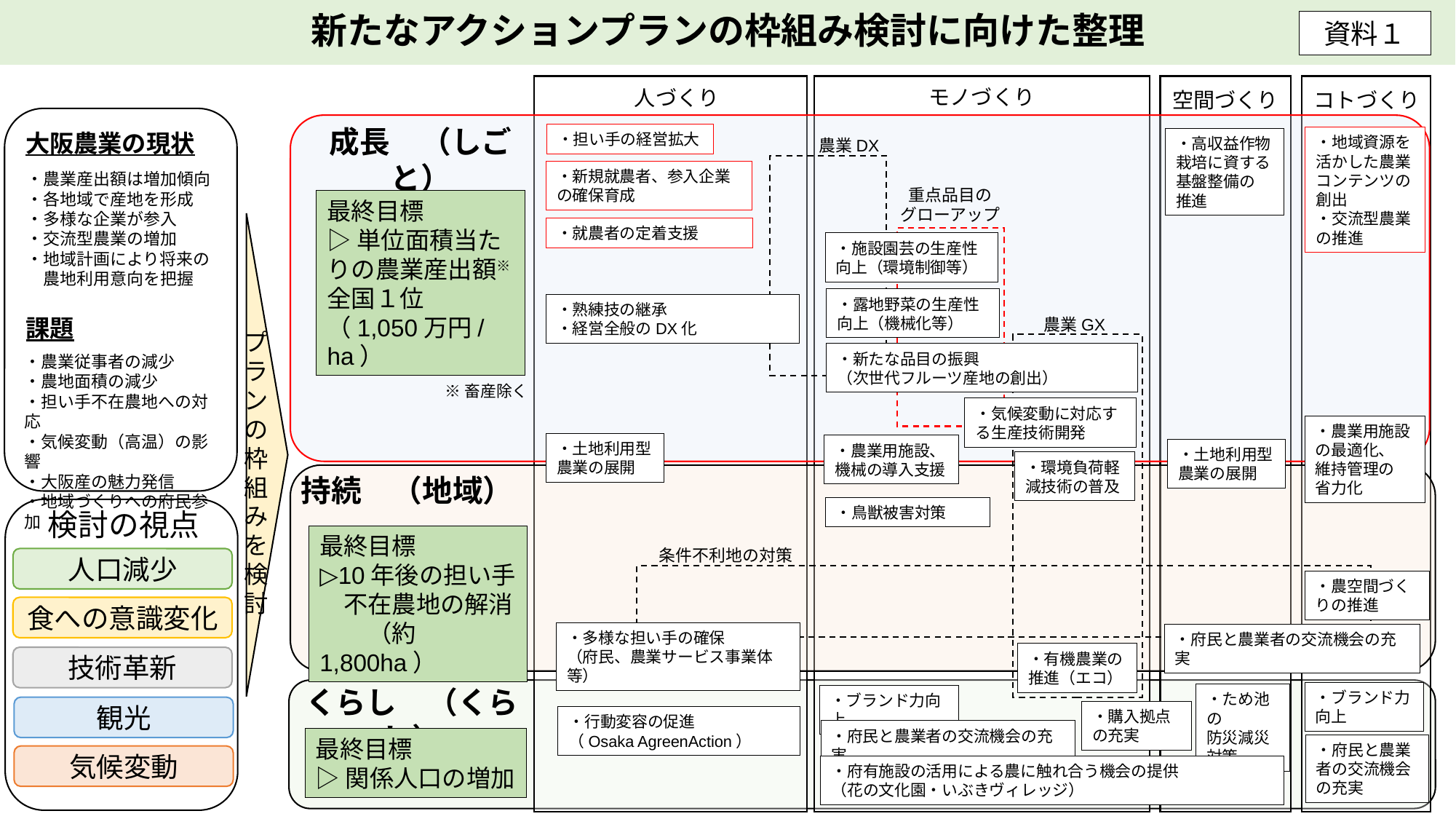

新たなアクションプランの枠組み検討に向けた整理
資料１

モノづくり
人づくり
コトづくり
空間づくり

成長　（しごと）
大阪農業の現状
・担い手の経営拡大
・地域資源を活かした農業コンテンツの創出
・交流型農業の推進
・高収益作物栽培に資する基盤整備の
推進
農業DX

・新規就農者、参入企業の確保育成
・農業産出額は増加傾向
・各地域で産地を形成
・多様な企業が参入
・交流型農業の増加
・地域計画により将来の
　農地利用意向を把握
重点品目の
グローアップ
最終目標
▷単位面積当たりの農業産出額※
全国１位
（1,050万円/ha）
・就農者の定着支援

・施設園芸の生産性向上（環境制御等）
・露地野菜の生産性向上（機械化等）
・熟練技の継承
・経営全般のDX化
課題
農業GX
プランの枠組みを検討

・新たな品目の振興
（次世代フルーツ産地の創出）
・農業従事者の減少
・農地面積の減少
・担い手不在農地への対応
・気候変動（高温）の影響
・大阪産の魅力発信
・地域づくりへの府民参加
※畜産除く
・気候変動に対応する生産技術開発
・農業用施設の最適化、
維持管理の
省力化
・土地利用型農業の展開

・農業用施設、機械の導入支援
・土地利用型農業の展開
・環境負荷軽減技術の普及

持続　（地域）
・鳥獣被害対策

検討の視点
最終目標
▷10年後の担い手
　不在農地の解消
　　（約1,800ha）
条件不利地の対策
人口減少

・農空間づくりの推進
食への意識変化
・府民と農業者の交流機会の充実
・多様な担い手の確保
（府民、農業サービス事業体等）
・有機農業の推進（エコ）
技術革新
くらし　（くらし）

・ブランド力向上
・ため池の
防災減災対策
・ブランド力向上
観光
・購入拠点の充実
・行動変容の促進
（Osaka AgreenAction）
・府民と農業者の交流機会の充実
最終目標
▷関係人口の増加
・府民と農業者の交流機会の充実
気候変動
・府有施設の活用による農に触れ合う機会の提供
（花の文化園・いぶきヴィレッジ）